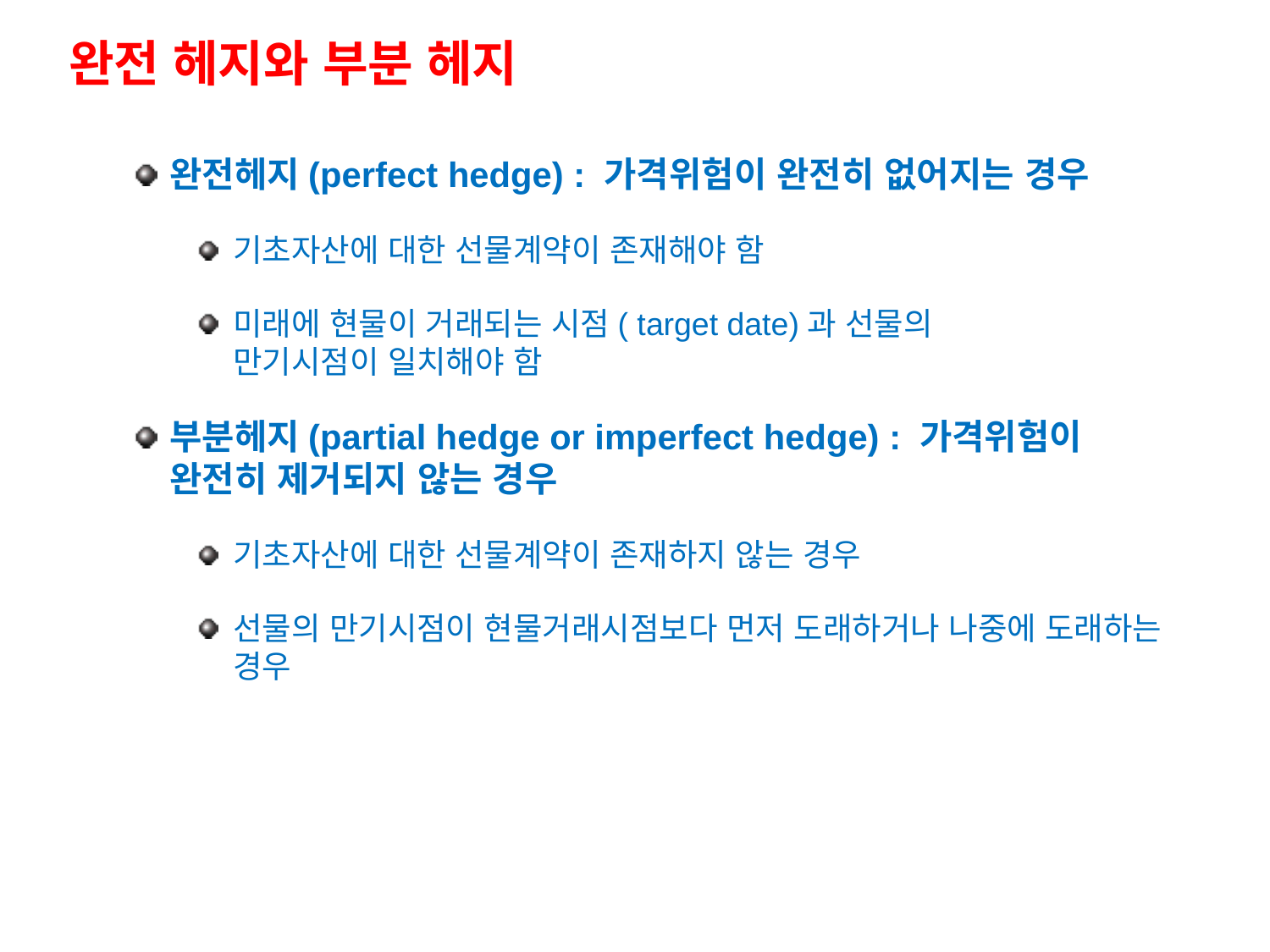

완전 헤지와 부분 헤지
완전헤지(perfect hedge) : 가격위험이 완전히 없어지는 경우
기초자산에 대한 선물계약이 존재해야 함
미래에 현물이 거래되는 시점( target date)과 선물의
만기시점이 일치해야 함
부분헤지(partial hedge or imperfect hedge) : 가격위험이
완전히 제거되지 않는 경우
기초자산에 대한 선물계약이 존재하지 않는 경우
선물의 만기시점이 현물거래시점보다 먼저 도래하거나 나중에 도래하는 경우